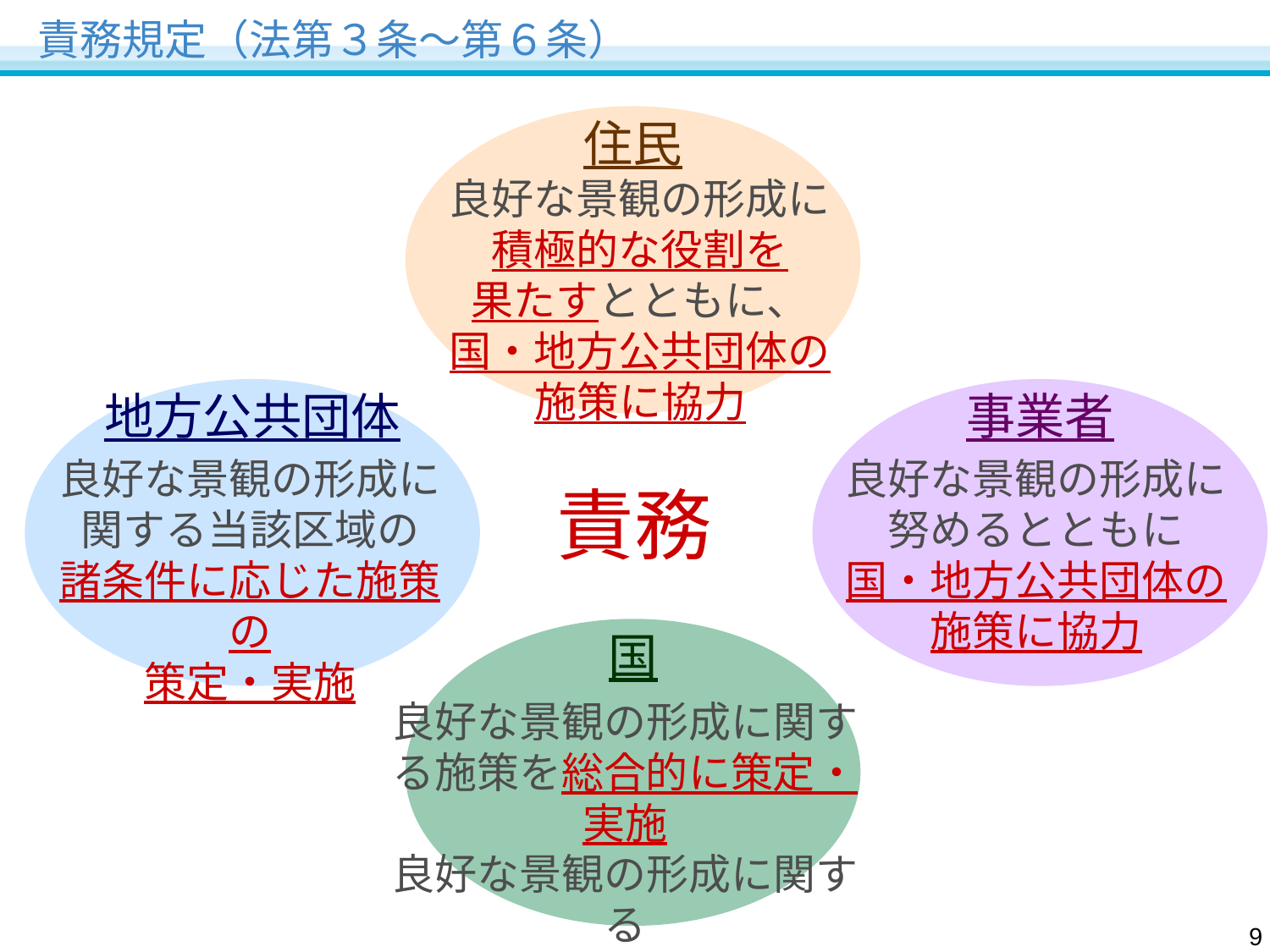

責務規定（法第３条～第６条）

住民
良好な景観の形成に
積極的な役割を
果たすとともに、
国・地方公共団体の
施策に協力

地方公共団体

事業者
良好な景観の形成に
関する当該区域の
諸条件に応じた施策の
策定・実施
良好な景観の形成に
努めるとともに
国・地方公共団体の
施策に協力
責務

国
良好な景観の形成に関する施策を総合的に策定・実施
良好な景観の形成に関する
啓発及び知識の普及
9